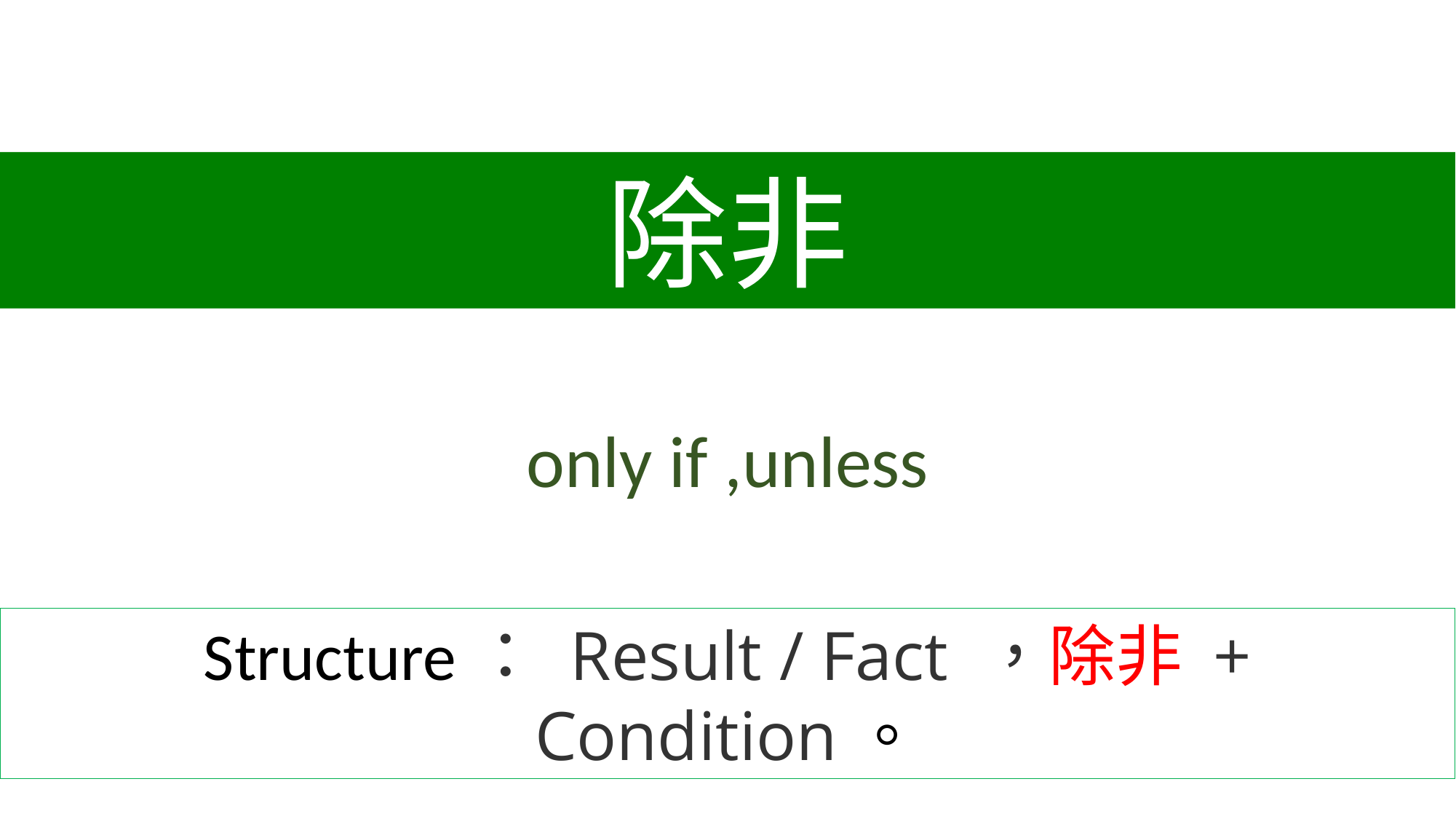

除非
only if ,unless
Structure： Result / Fact ，除非 + Condition。